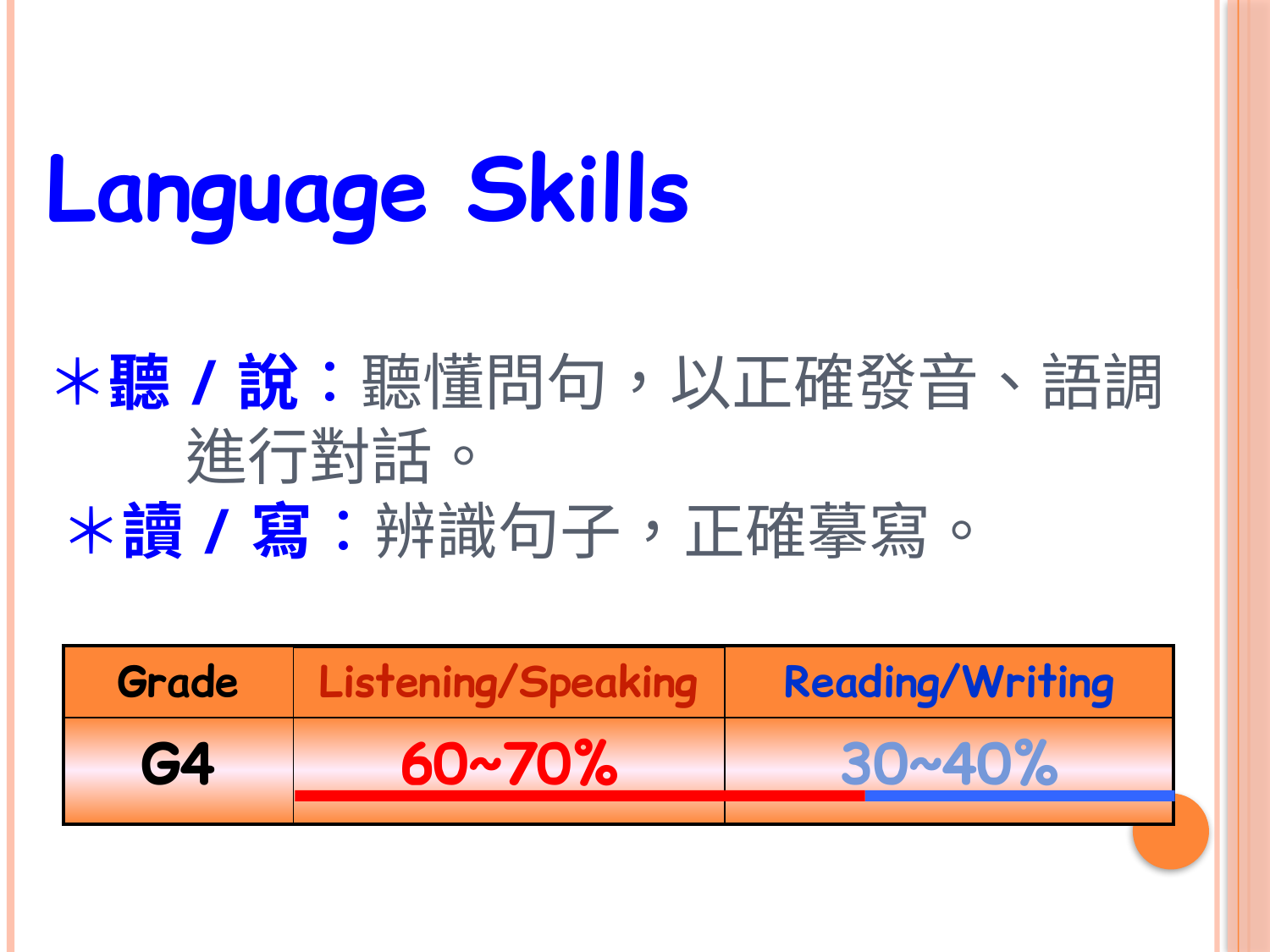

Language Skills

＊聽/說：聽懂問句，以正確發音、語調
         進行對話。
＊讀/寫：辨識句子，正確摹寫。

| Grade | Listening/Speaking | Reading/Writing |
| --- | --- | --- |
| G4 | 60~70% | 30~40% |